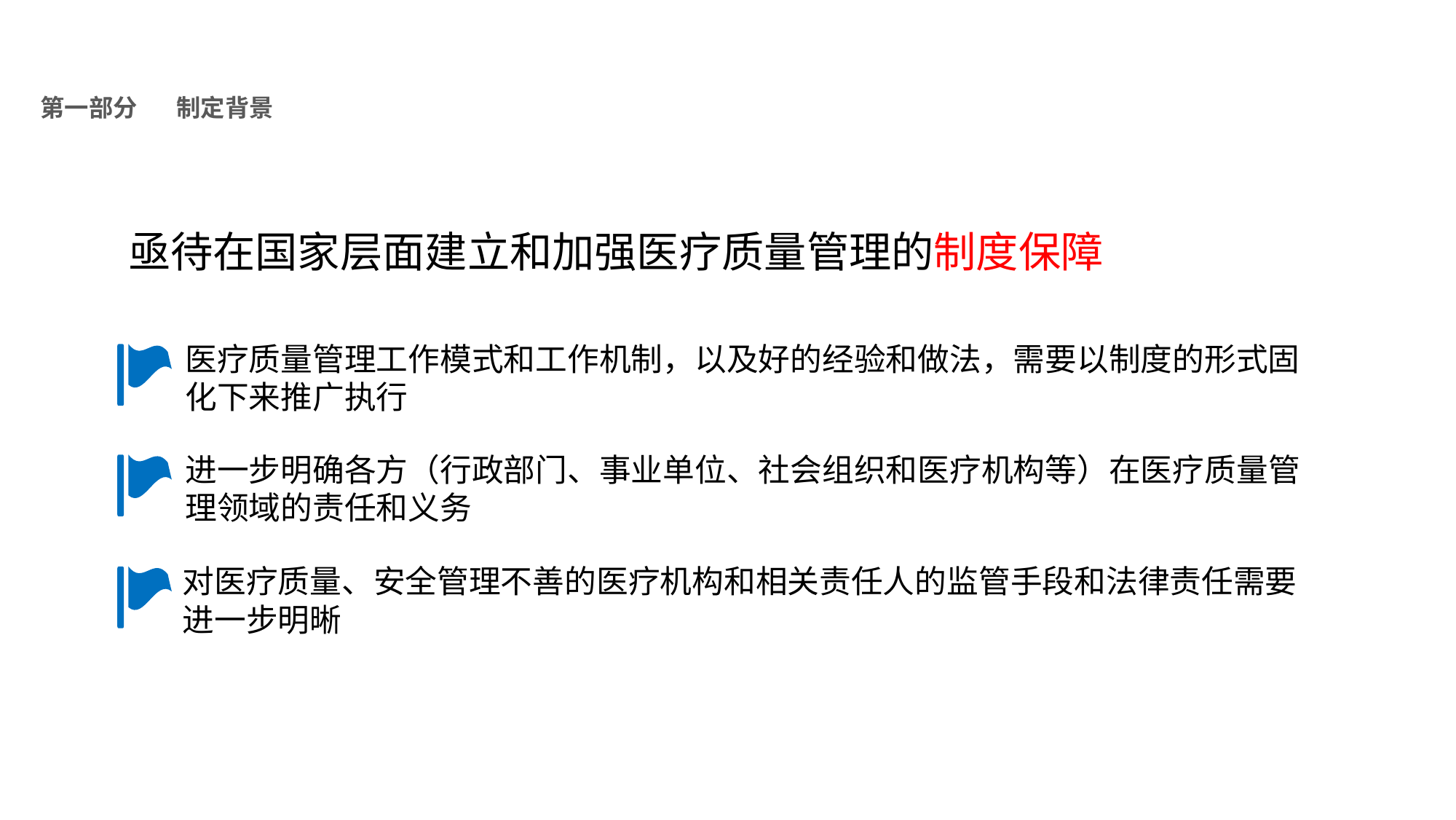

医疗质量管理办法
NHFPC
第一部分
制定背景
亟待在国家层面建立和加强医疗质量管理的制度保障

医疗质量管理工作模式和工作机制，以及好的经验和做法，需要以制度的形式固化下来推广执行

进一步明确各方（行政部门、事业单位、社会组织和医疗机构等）在医疗质量管理领域的责任和义务

对医疗质量、安全管理不善的医疗机构和相关责任人的监管手段和法律责任需要进一步明晰